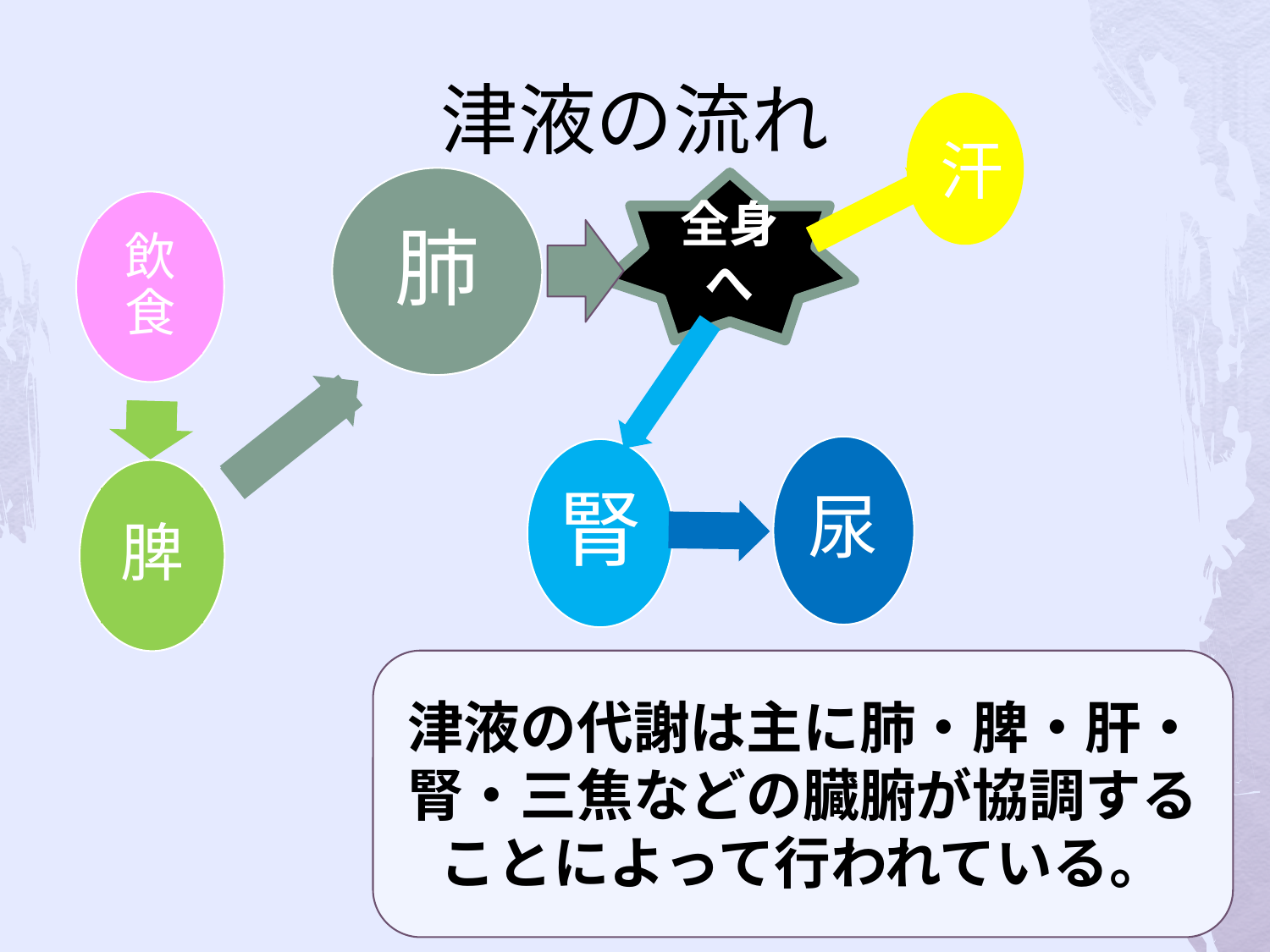

# 津液の流れ
汗

肺
全身へ

飲食

尿

腎

脾

津液の代謝は主に肺・脾・肝・腎・三焦などの臓腑が協調することによって行われている。